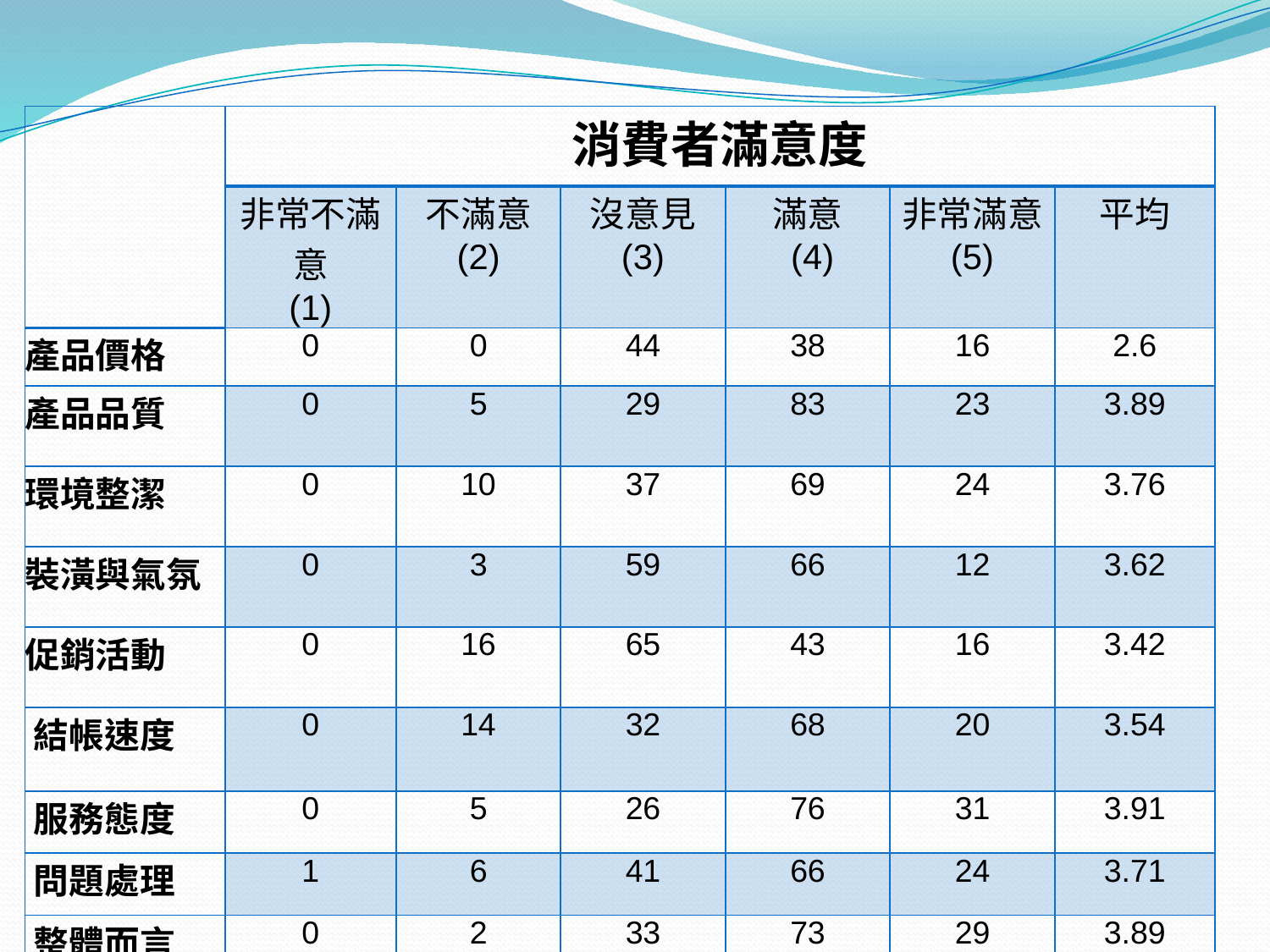

|  | 消費者滿意度 |  |  |  |  |  |
| --- | --- | --- | --- | --- | --- | --- |
|  | 非常不滿意 (1) | 不滿意 (2) | 沒意見 (3) | 滿意  (4) | 非常滿意 (5) | 平均 |
| 產品價格 | 0 | 0 | 44 | 38 | 16 | 2.6 |
| 產品品質 | 0 | 5 | 29 | 83 | 23 | 3.89 |
| 環境整潔 | 0 | 10 | 37 | 69 | 24 | 3.76 |
| 裝潢與氣氛 | 0 | 3 | 59 | 66 | 12 | 3.62 |
| 促銷活動 | 0 | 16 | 65 | 43 | 16 | 3.42 |
| 結帳速度 | 0 | 14 | 32 | 68 | 20 | 3.54 |
| 服務態度 | 0 | 5 | 26 | 76 | 31 | 3.91 |
| 問題處理 | 1 | 6 | 41 | 66 | 24 | 3.71 |
| 整體而言 | 0 | 2 | 33 | 73 | 29 | 3.89 |